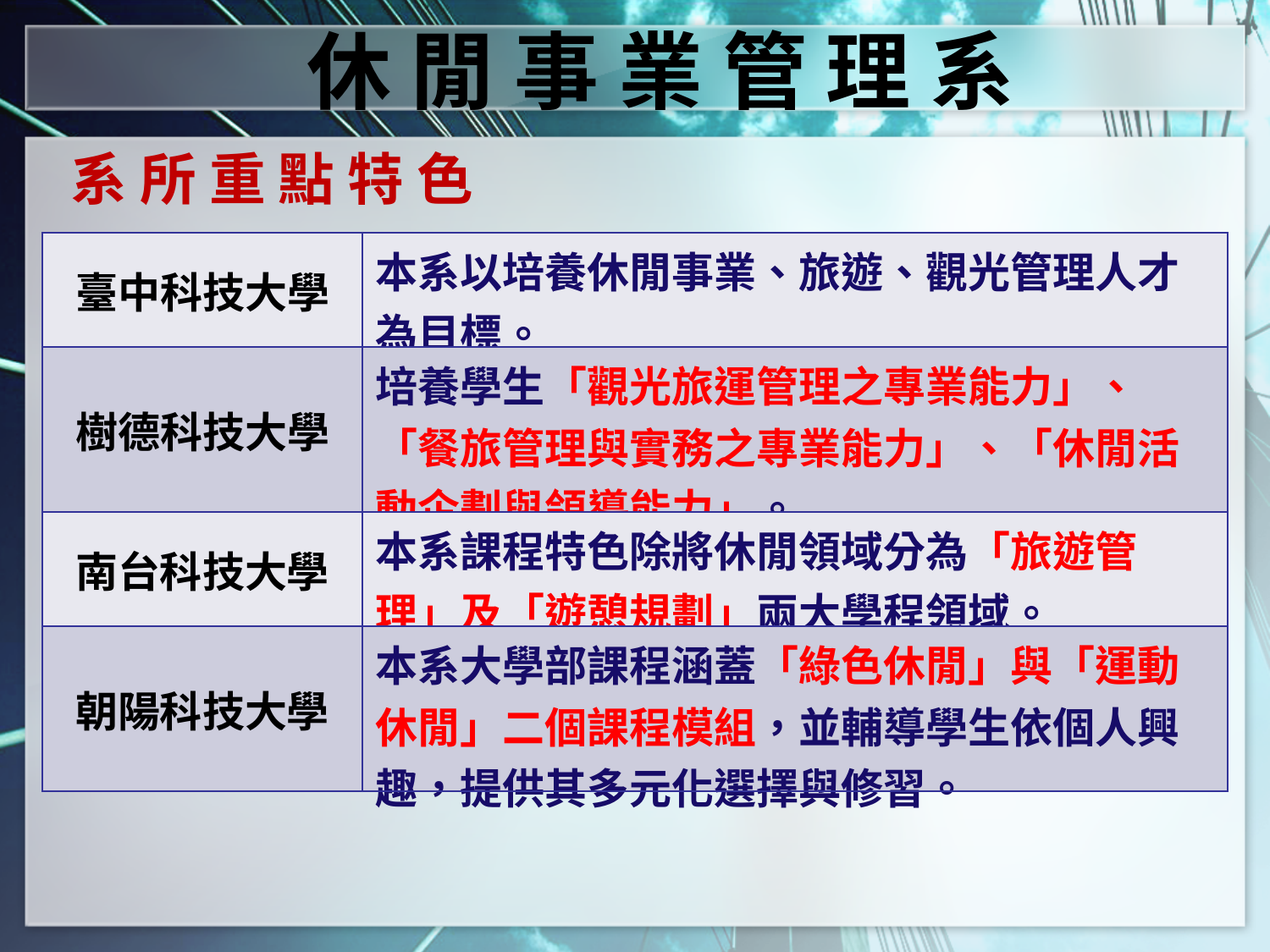

休 閒 事 業 管 理 系
系 所 重 點 特 色
| 臺中科技大學 | 本系以培養休閒事業、旅遊、觀光管理人才為目標。 |
| --- | --- |
| 樹德科技大學 | 培養學生「觀光旅運管理之專業能力」、「餐旅管理與實務之專業能力」、「休閒活動企劃與領導能力」。 |
| 南台科技大學 | 本系課程特色除將休閒領域分為「旅遊管理」及「遊憩規劃」兩大學程領域。 |
| 朝陽科技大學 | 本系大學部課程涵蓋「綠色休閒」與「運動休閒」二個課程模組，並輔導學生依個人興趣，提供其多元化選擇與修習。 |